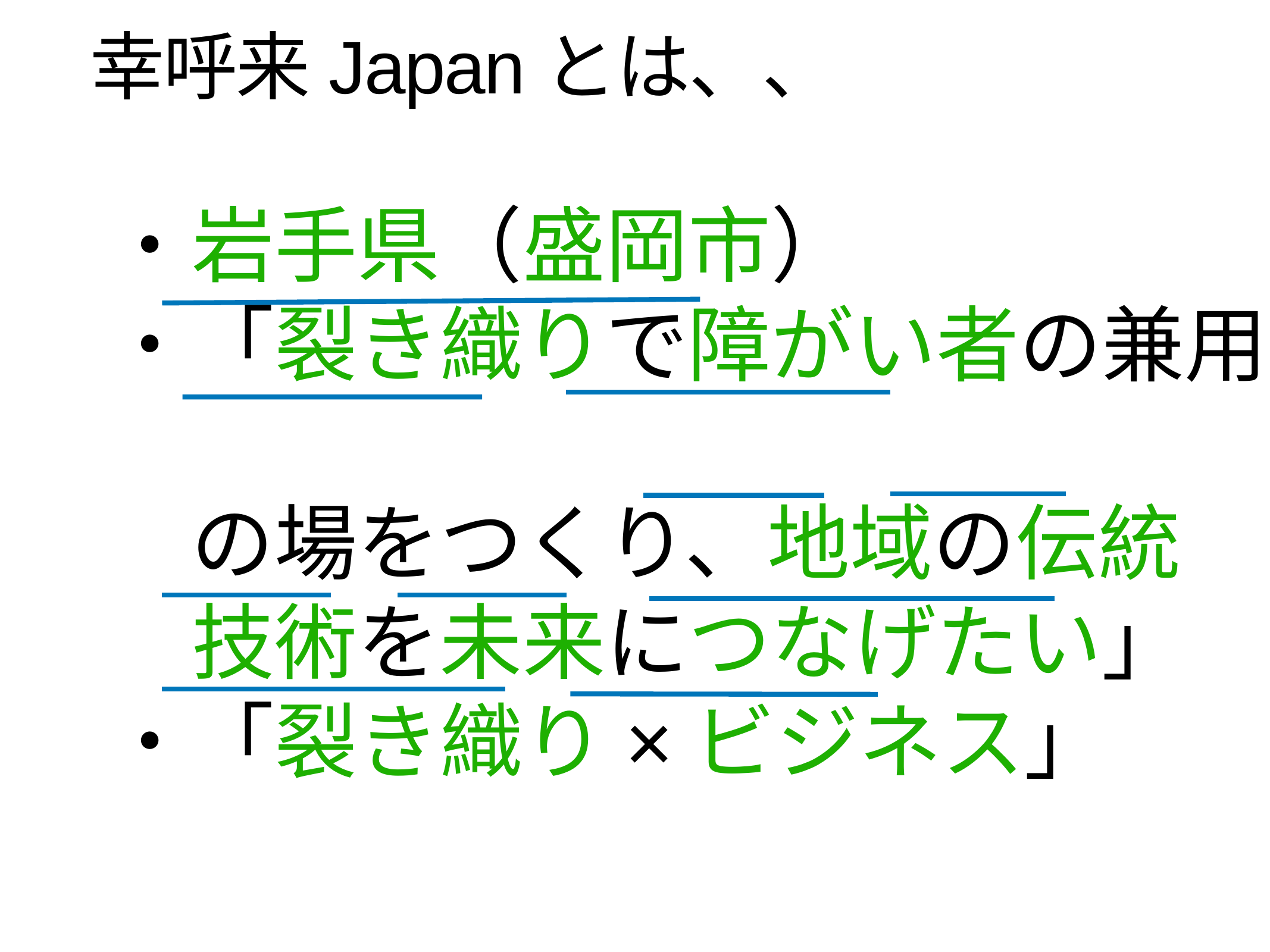

# 幸呼来Japanとは、、
・岩手県（盛岡市）
・「裂き織りで障がい者の兼用
　の場をつくり、地域の伝統
　技術を未来につなげたい」
・「裂き織り×ビジネス」